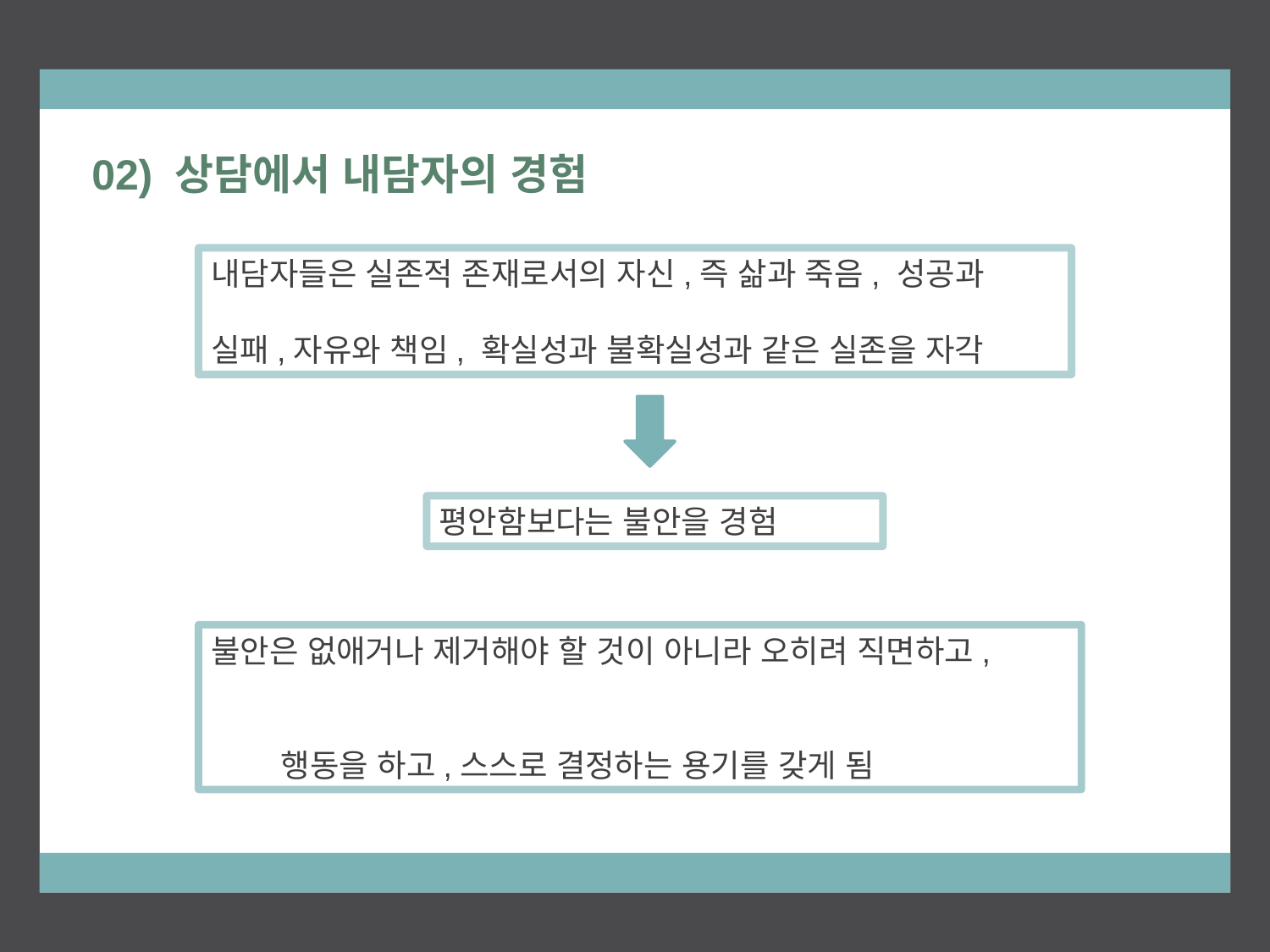

02) 상담에서 내담자의 경험
내담자들은 실존적 존재로서의 자신,즉 삶과 죽음, 성공과

실패,자유와 책임, 확실성과 불확실성과 같은 실존을 자각

평안함보다는 불안을 경험
불안은 없애거나 제거해야 할 것이 아니라 오히려 직면하고,

       행동을 하고,스스로 결정하는 용기를 갖게 됨